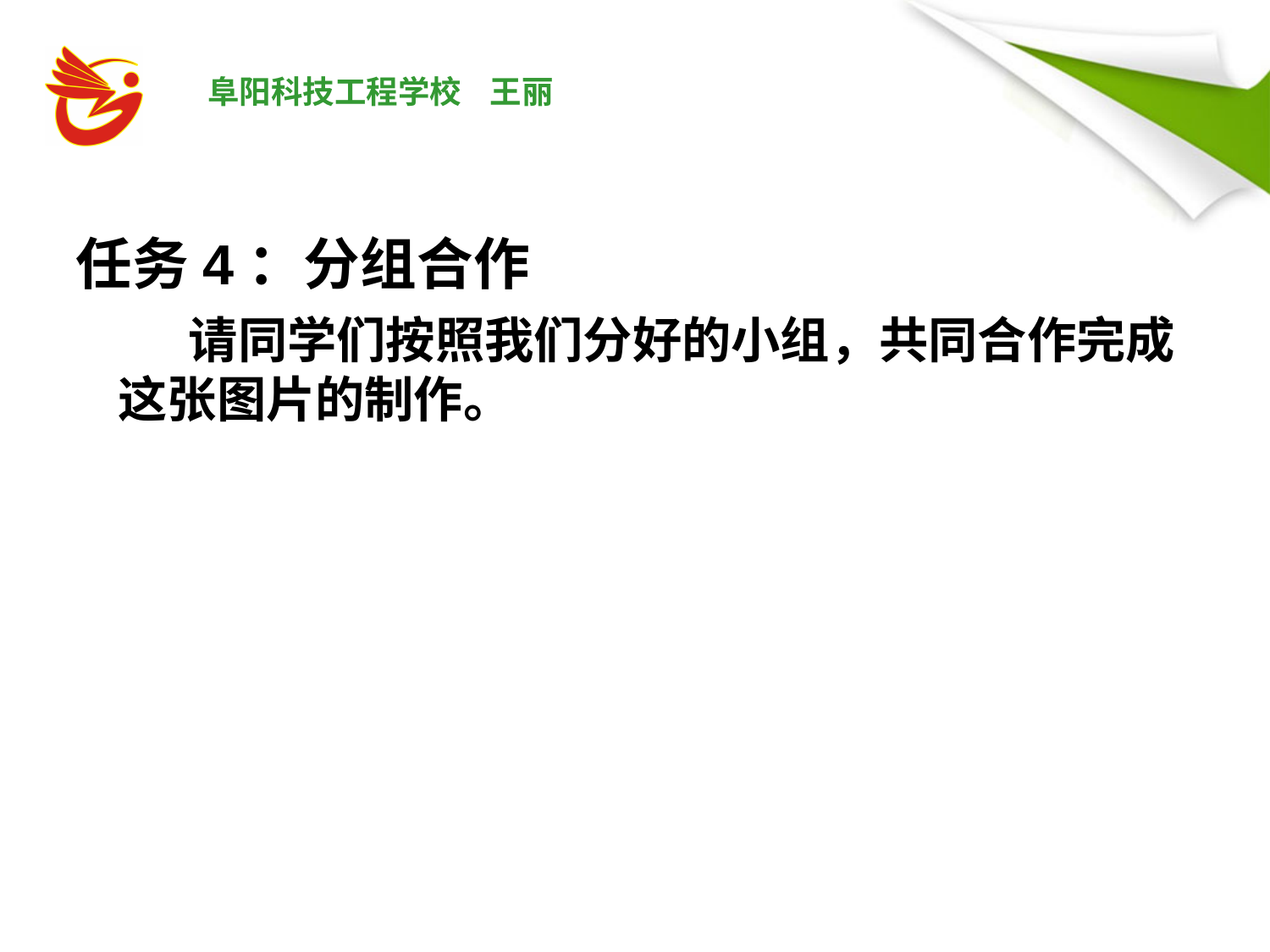

任务4：分组合作
         请同学们按照我们分好的小组，共同合作完成这张图片的制作。
14